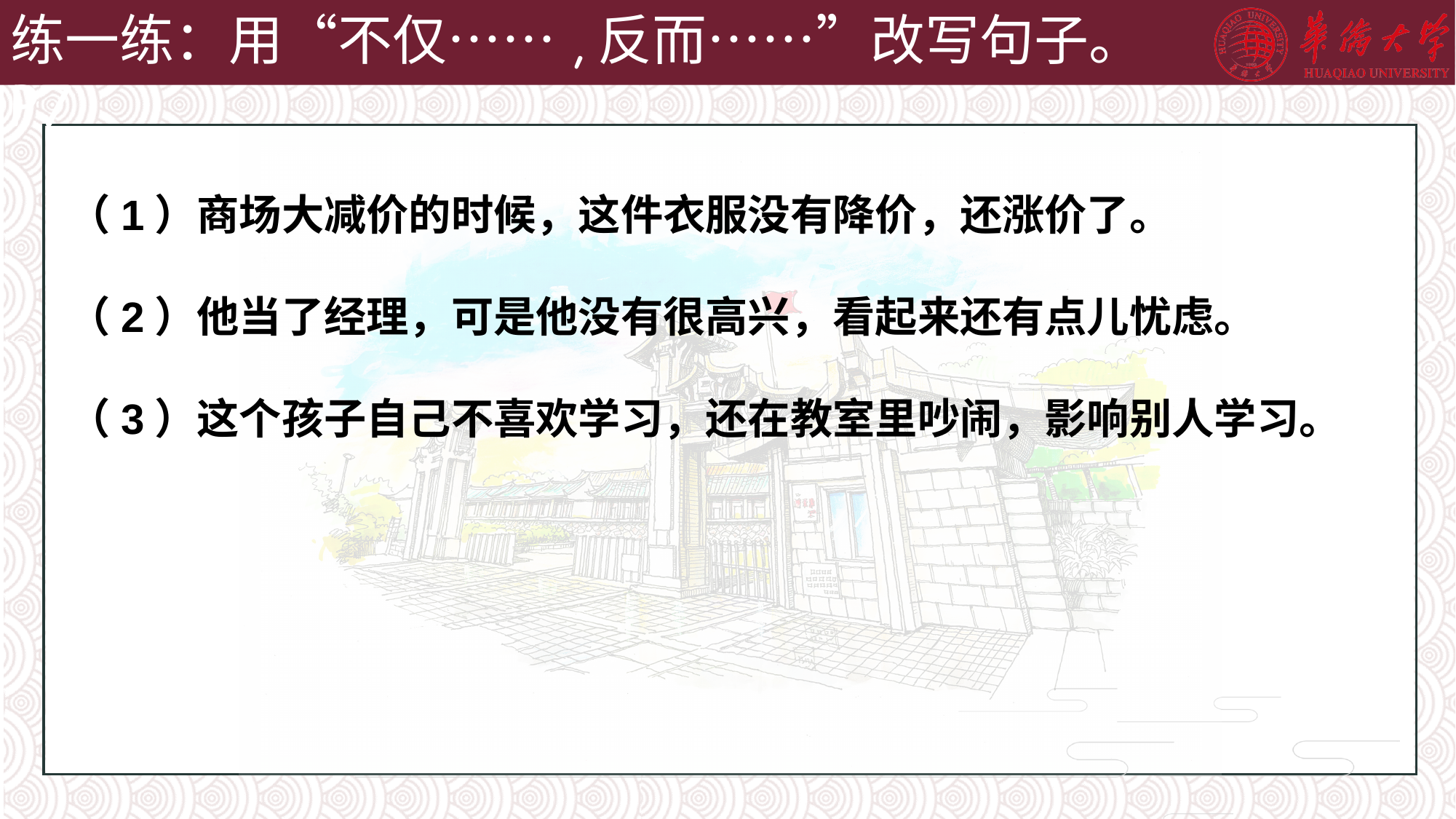

# 练一练：用“不仅……,反而……”改写句子。P7
（1）商场大减价的时候，这件衣服没有降价，还涨价了。

（2）他当了经理，可是他没有很高兴，看起来还有点儿忧虑。

（3）这个孩子自己不喜欢学习，还在教室里吵闹，影响别人学习。